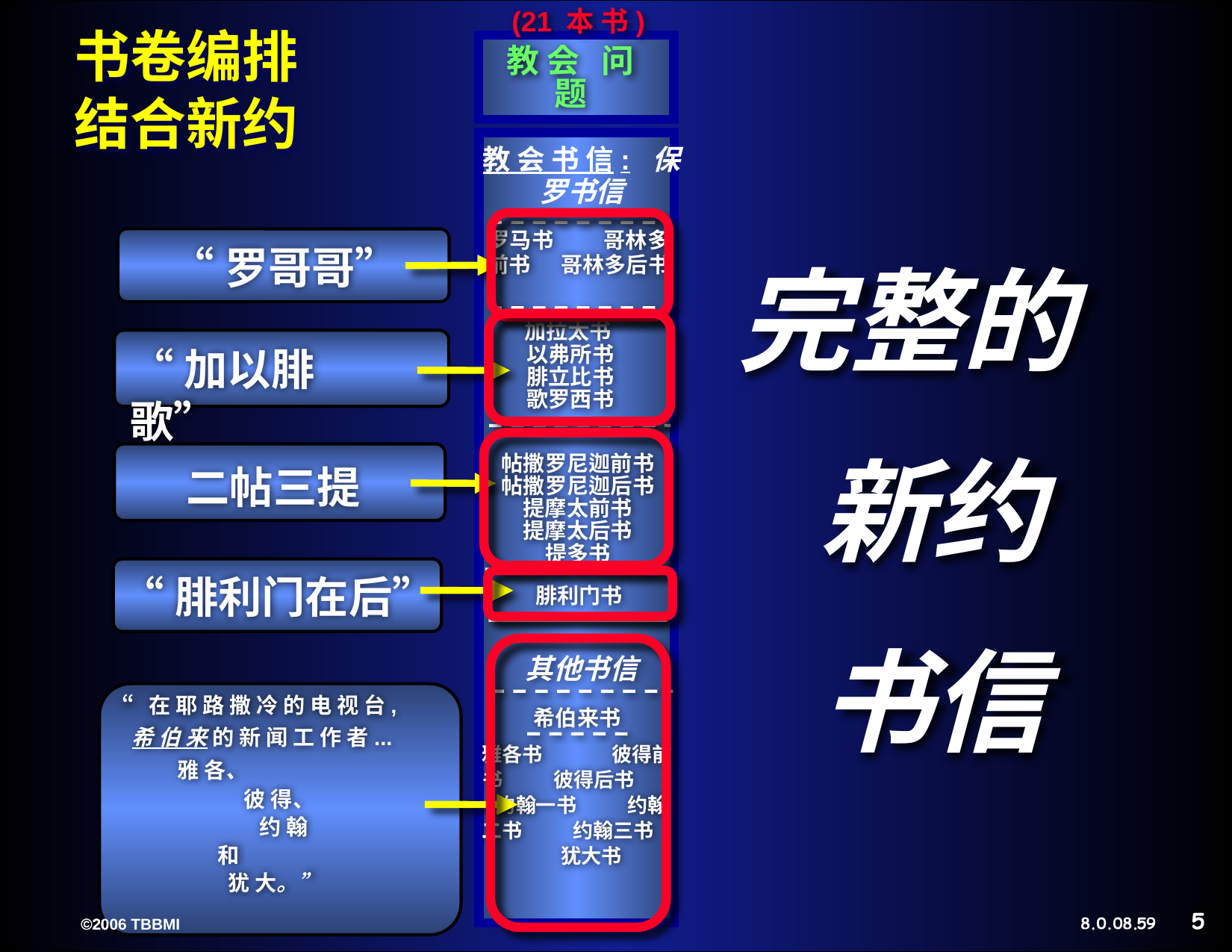

Letters from
The Others

(21 本 书)
教 会   问 题

教 会 书 信:  保罗书信

罗马书          哥林多前书      哥林多后书
“罗哥哥”

完整的
 新约
 书信

加拉太书
以弗所书
腓立比书
歌罗西书

“加以腓歌”

帖撒罗尼迦前书
帖撒罗尼迦后书
提摩太前书
提摩太后书
提多书

二帖三提

“腓利门在后”

腓利门书

其他书信
希伯来书
雅各书               彼得前书           彼得后书           约翰一书           约翰二书           约翰三书           犹大书

“在 耶 路 撒 冷 的 电 视 台,
 希 伯 来 的 新 闻 工 作 者...
          雅 各、
	 彼 得、
	    约 翰
                  和
                    犹 大。”

5

59
©2006 TBBMI